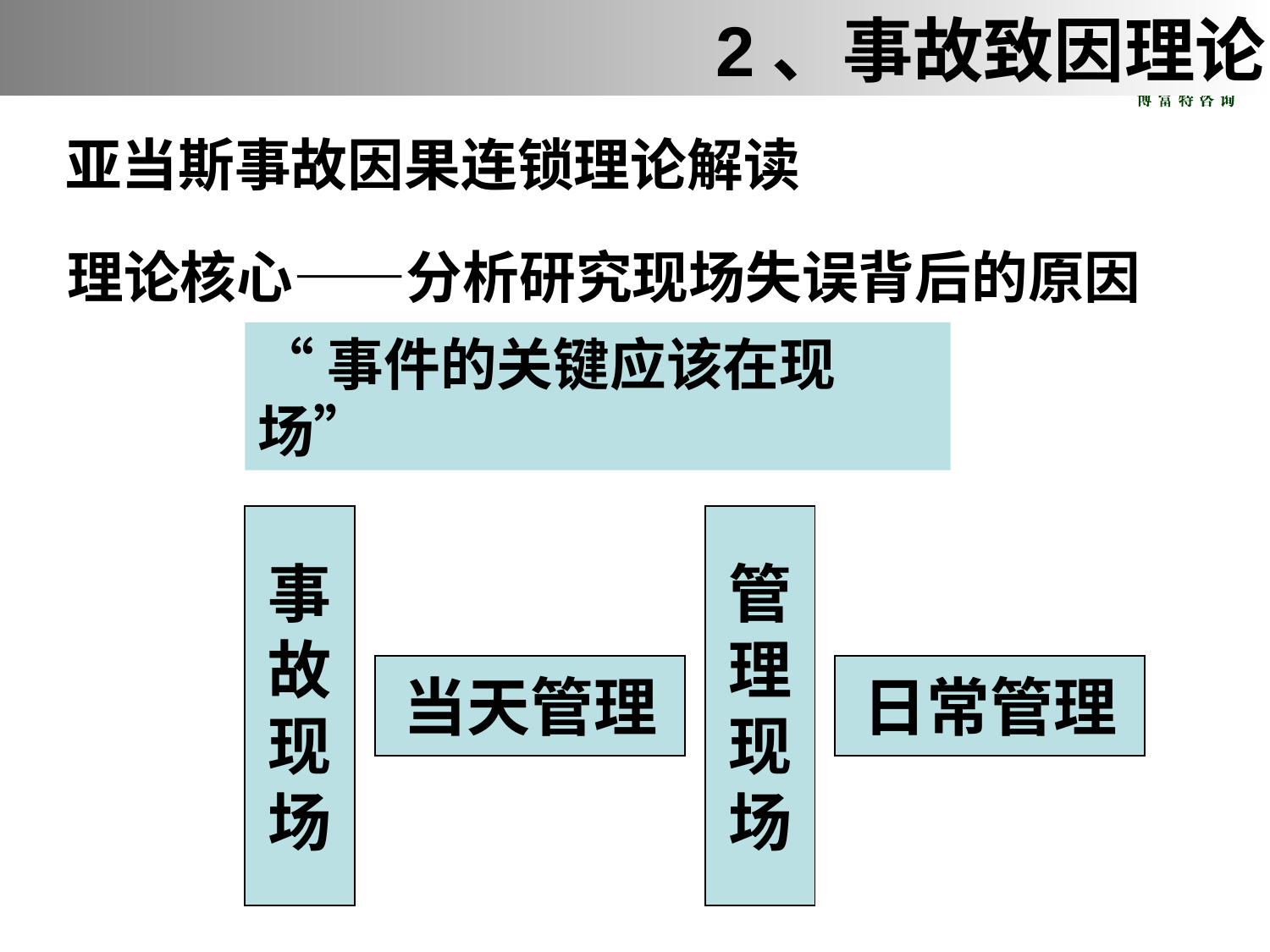

2、事故致因理论
亚当斯事故因果连锁理论解读
理论核心——分析研究现场失误背后的原因
“事件的关键应该在现场”
事
故
现
场
管
理
现
场
当天管理
日常管理